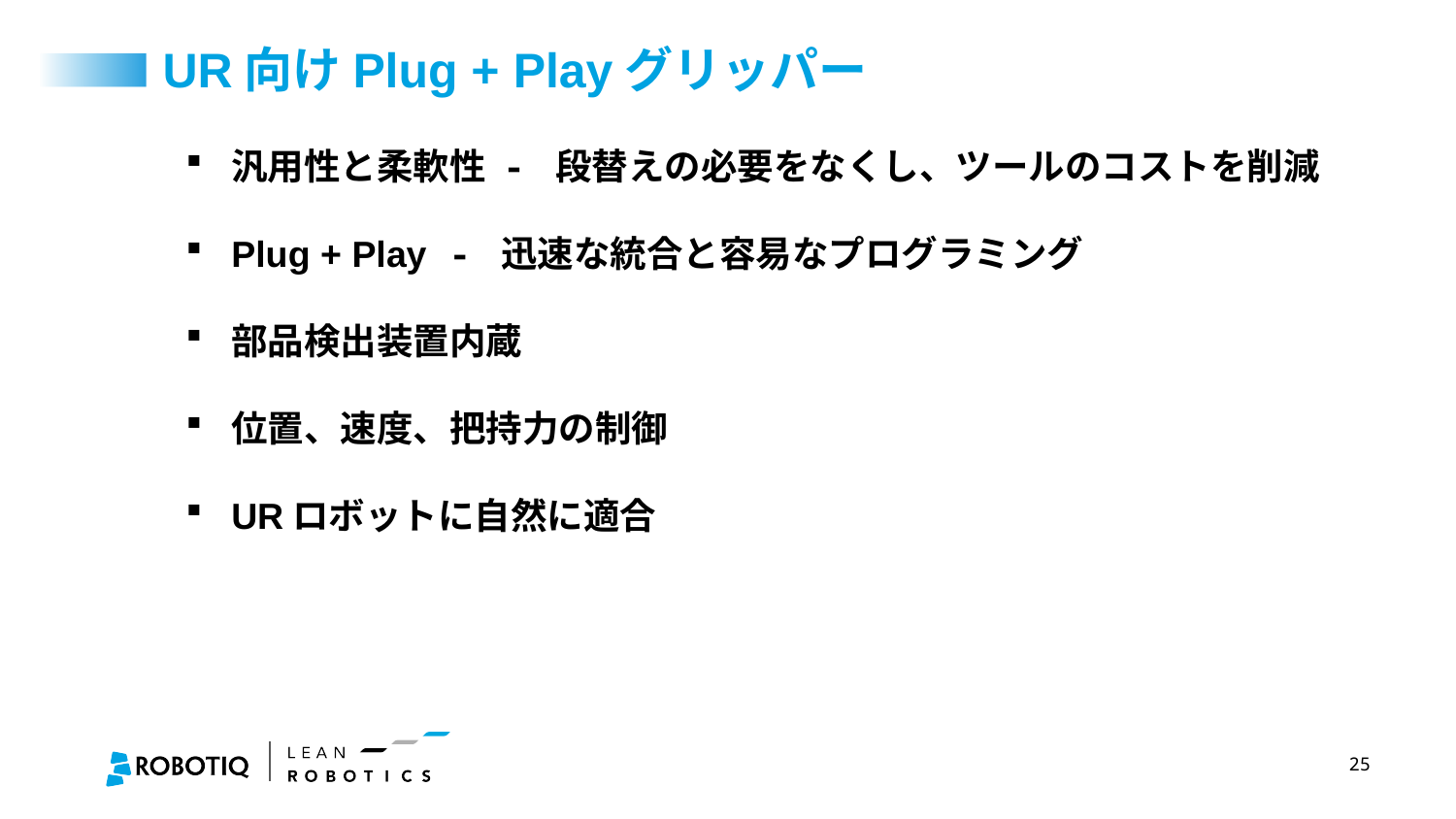

# UR向けPlug + Playグリッパー
汎用性と柔軟性 - 段替えの必要をなくし、ツールのコストを削減

Plug + Play - 迅速な統合と容易なプログラミング

部品検出装置内蔵

位置、速度、把持力の制御

URロボットに自然に適合
25